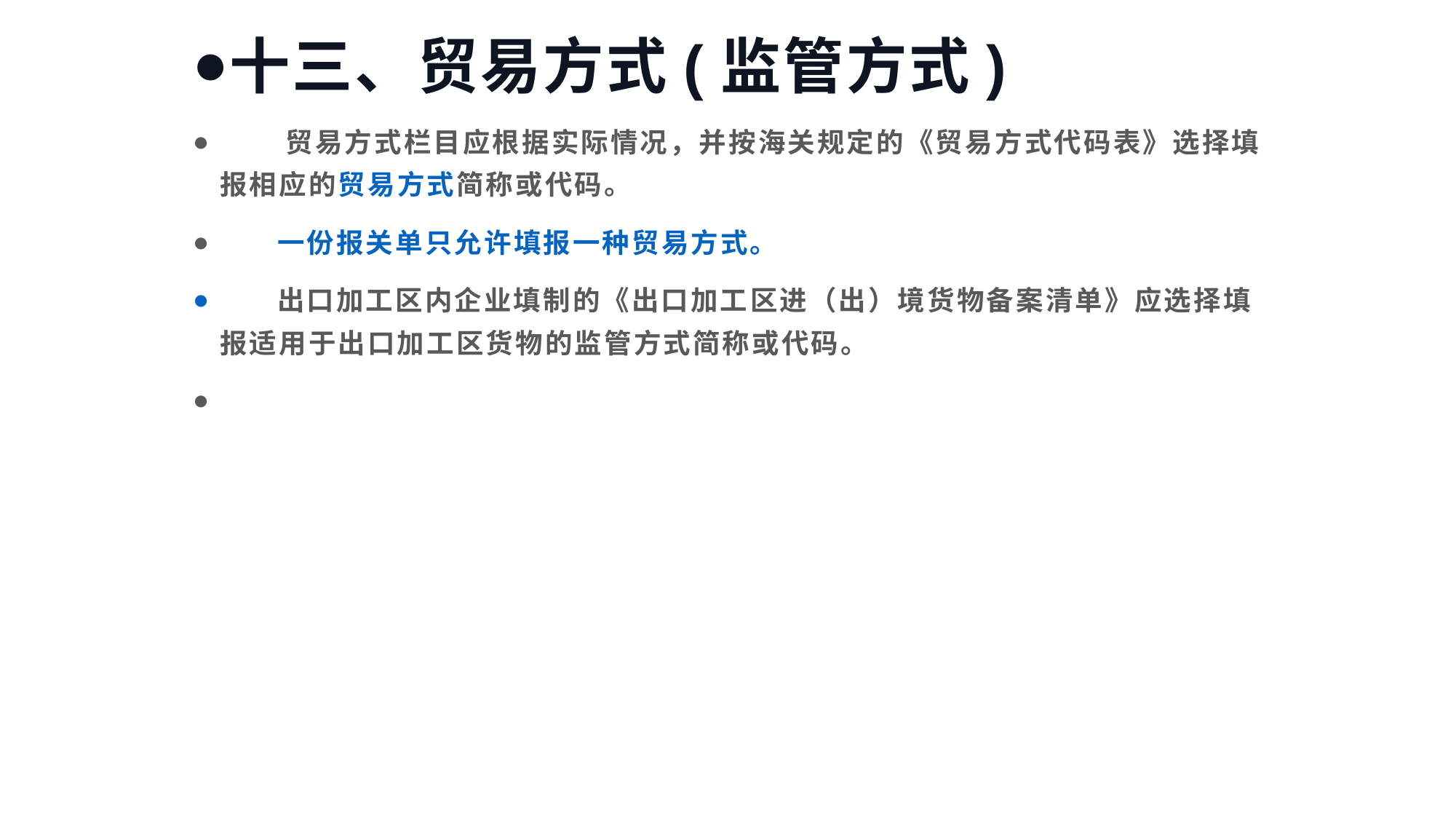

十三、贸易方式(监管方式)
       贸易方式栏目应根据实际情况，并按海关规定的《贸易方式代码表》选择填报相应的贸易方式简称或代码。
      一份报关单只允许填报一种贸易方式。
      出口加工区内企业填制的《出口加工区进（出）境货物备案清单》应选择填报适用于出口加工区货物的监管方式简称或代码。